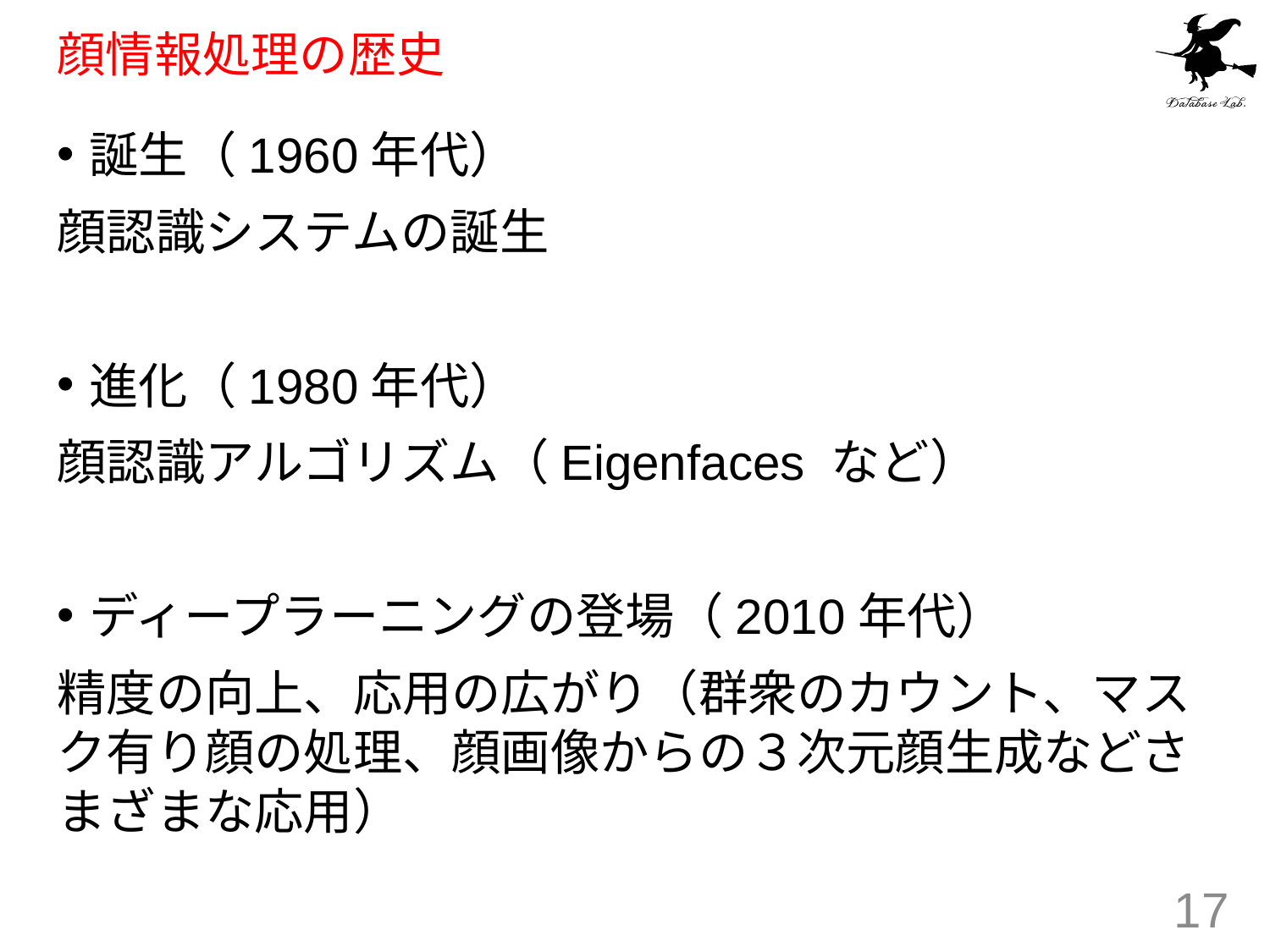

# 顔情報処理の歴史
誕生（1960年代）
顔認識システムの誕生

進化（1980年代）
顔認識アルゴリズム（Eigenfaces など）

ディープラーニングの登場（2010年代）
精度の向上、応用の広がり（群衆のカウント、マスク有り顔の処理、顔画像からの３次元顔生成などさまざまな応用）
17